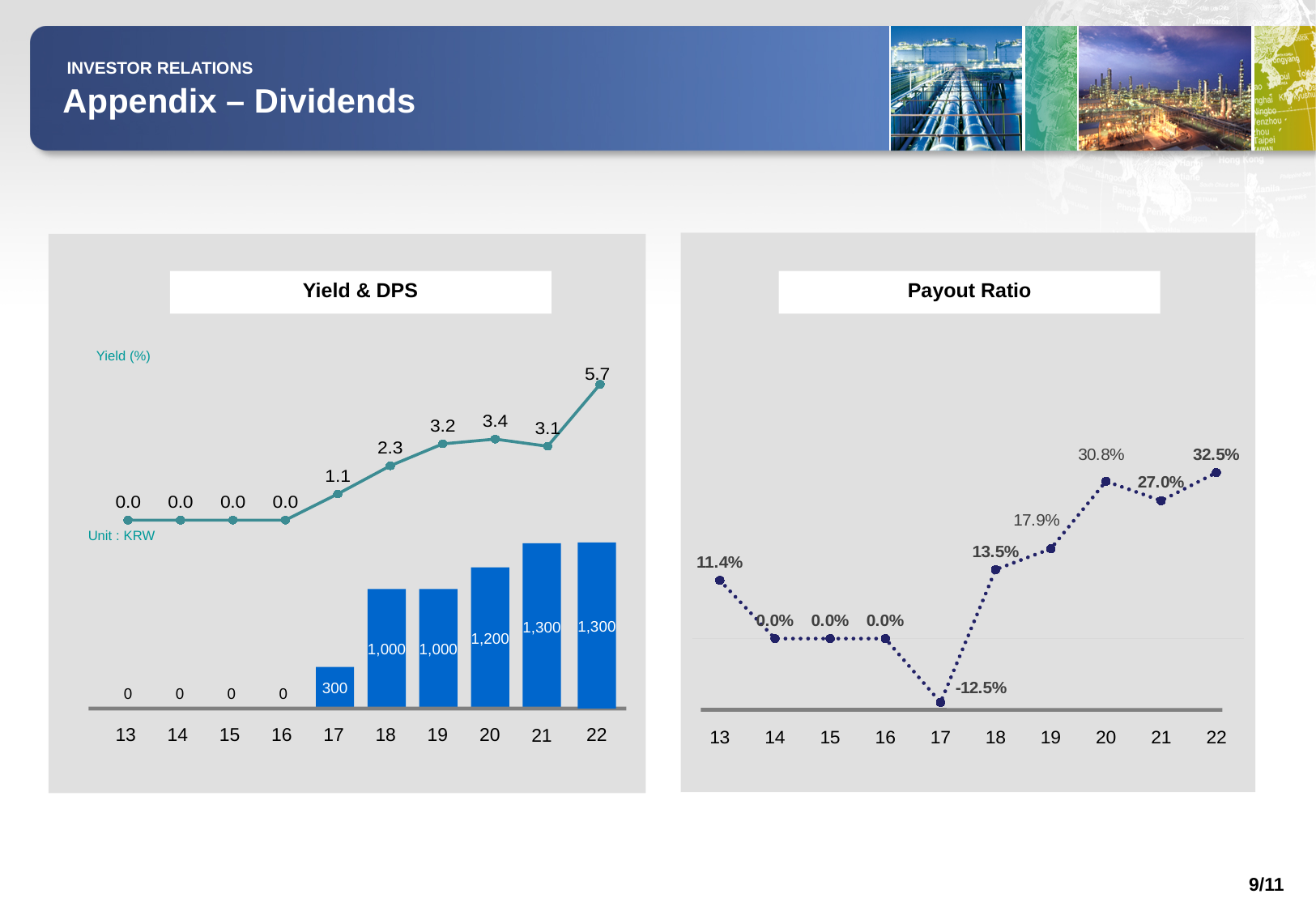

INVESTOR RELATIONS
Appendix – Dividends

Yield & DPS
Payout Ratio
Yield (%)

### Chart

| Category | 계열 1 |
|---|---|
| 2013 | 0.0 |
| 2014 | 0.0 |
| 2015 | 0.0 |
| 2016 | 0.0 |
| 2017 | 1.1 |
| 2018 | 2.28 |
| 2019 | 3.2 |
| 2020 | 3.4 |
| 2021 | 3.1 |
| 2022 | 5.7 |

### Chart

| Category | 계열 1 |
|---|---|
| 13 | 0.114 |
| 14 | 0.0 |
| 15 | 0.0 |
| 16 | 0.0 |
| 17 | -0.125 |
| 18 | 0.135 |
| 19 | 0.176 |
| 20 | 0.308 |
| 21 | 0.27 |
| 22 | 0.325 |
Unit : KRW
1,300
1,300
1,200
1,000
1,000
300
0
0
0
0

13
14
15
16
17
18
19
20
22
21
9/11